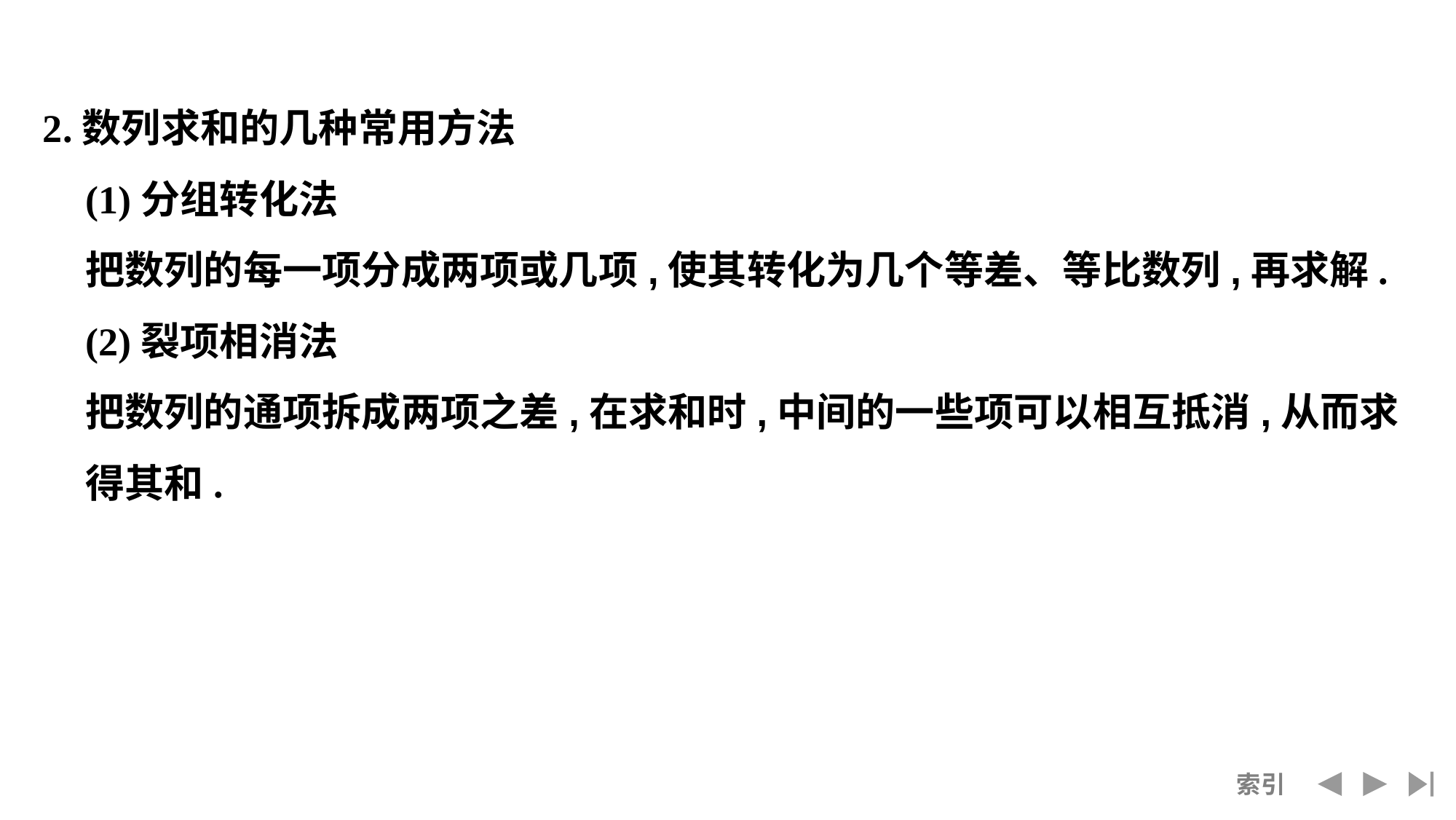

2.数列求和的几种常用方法
	(1)分组转化法
	把数列的每一项分成两项或几项,使其转化为几个等差、等比数列,再求解.
	(2)裂项相消法
	把数列的通项拆成两项之差,在求和时,中间的一些项可以相互抵消,从而求得其和.